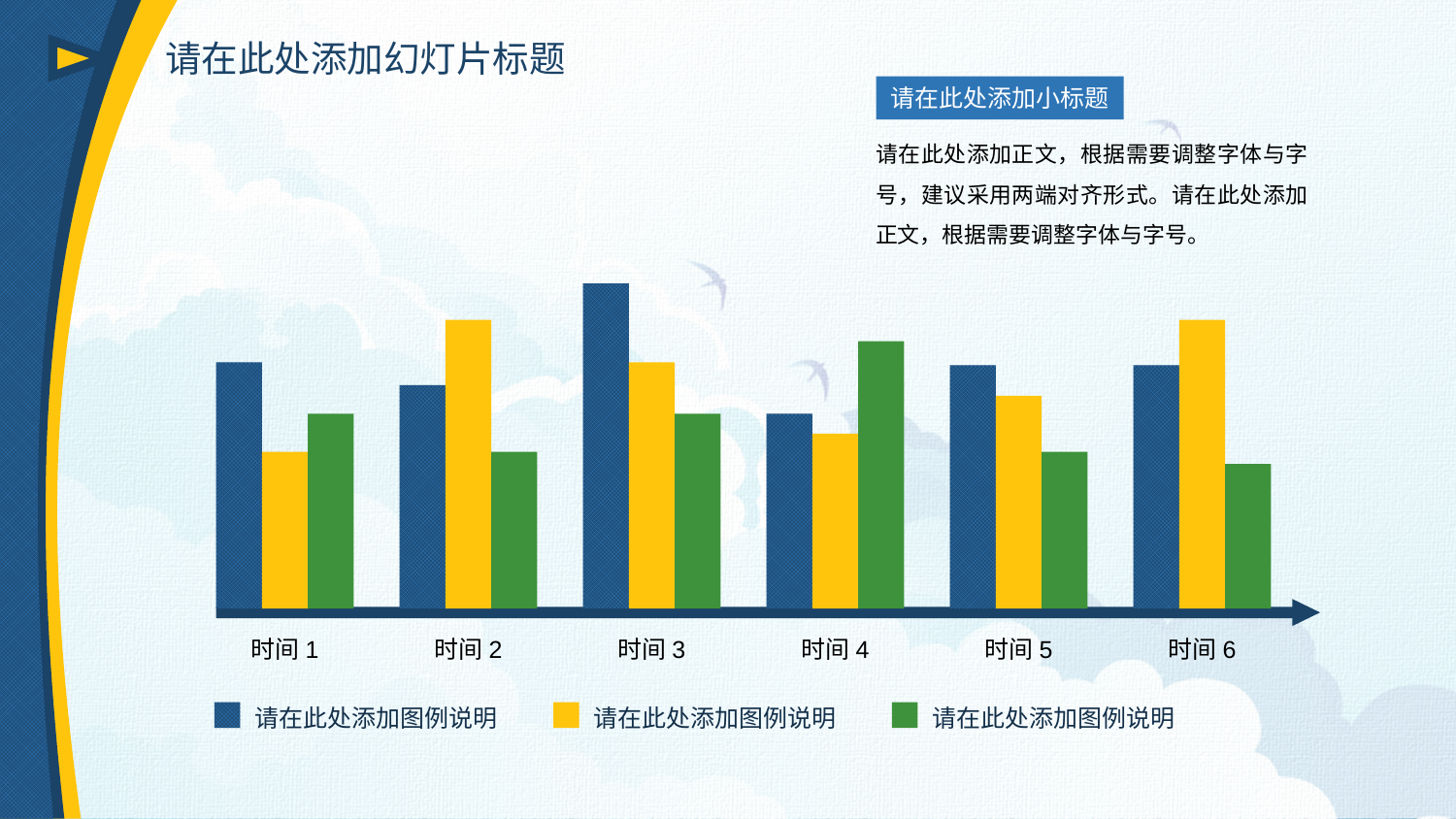

请在此处添加幻灯片标题
请在此处添加小标题
请在此处添加正文，根据需要调整字体与字号，建议采用两端对齐形式。请在此处添加正文，根据需要调整字体与字号。

时间1
时间2
时间3
时间4
时间5
时间6
请在此处添加图例说明

请在此处添加图例说明

请在此处添加图例说明